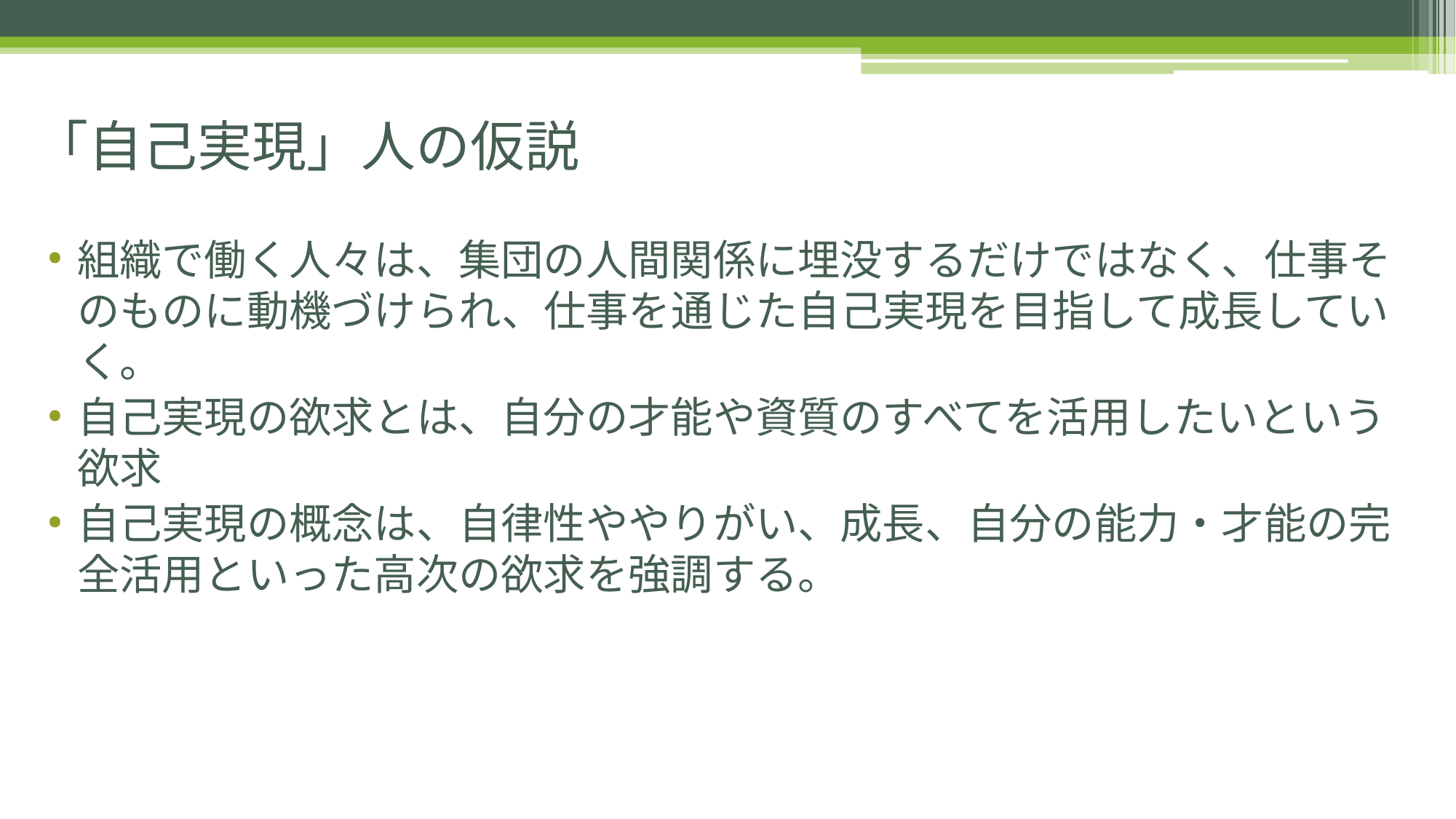

# 「自己実現」人の仮説
組織で働く人々は、集団の人間関係に埋没するだけではなく、仕事そのものに動機づけられ、仕事を通じた自己実現を目指して成長していく。
自己実現の欲求とは、自分の才能や資質のすべてを活用したいという欲求
自己実現の概念は、自律性ややりがい、成長、自分の能力・才能の完全活用といった高次の欲求を強調する。